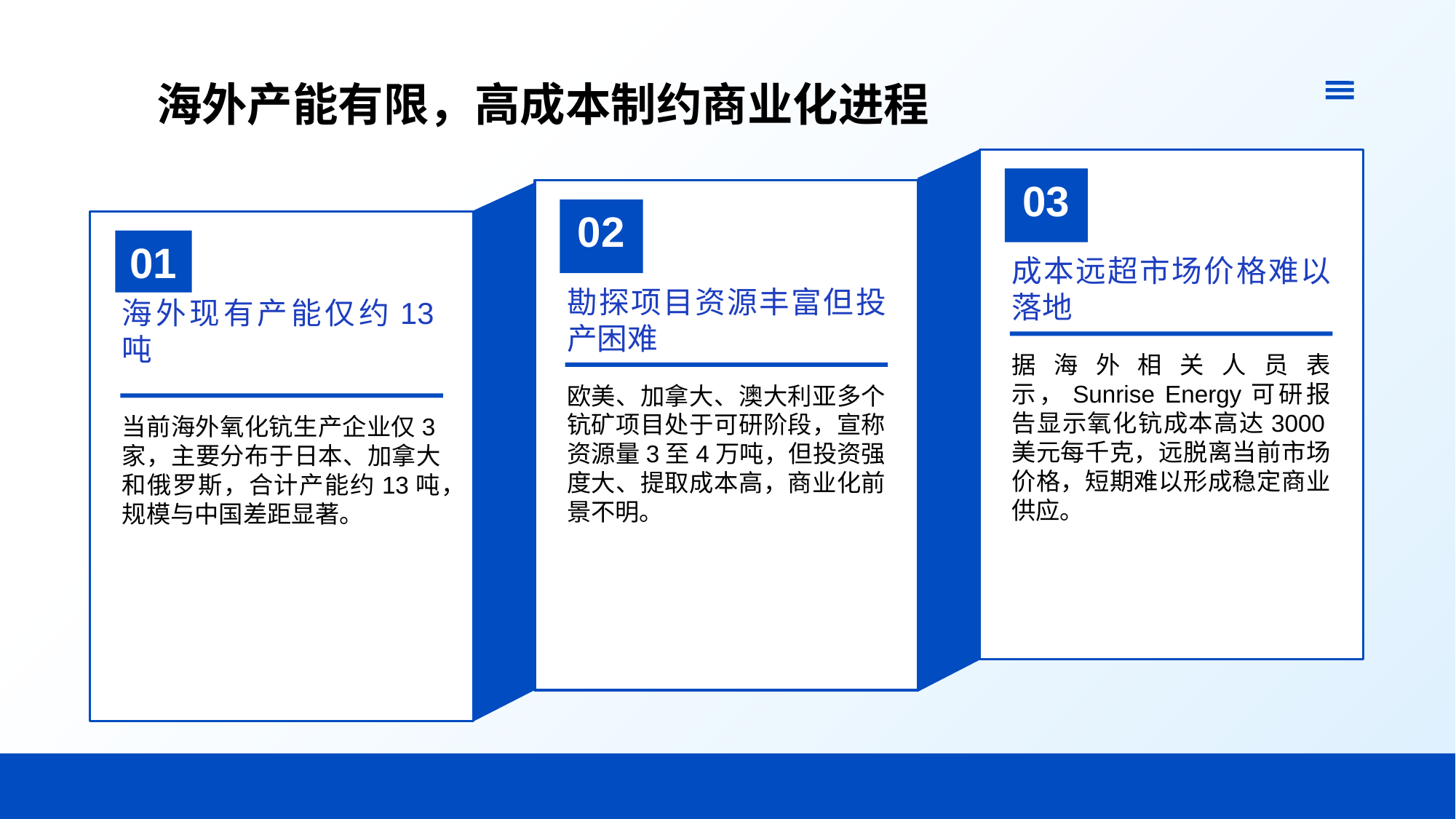

海外产能有限，高成本制约商业化进程

03

02

01
成本远超市场价格难以落地
勘探项目资源丰富但投产困难
海外现有产能仅约13吨

据海外相关人员表示，Sunrise Energy可研报告显示氧化钪成本高达3000美元每千克，远脱离当前市场价格，短期难以形成稳定商业供应。

欧美、加拿大、澳大利亚多个钪矿项目处于可研阶段，宣称资源量3至4万吨，但投资强度大、提取成本高，商业化前景不明。

当前海外氧化钪生产企业仅3家，主要分布于日本、加拿大和俄罗斯，合计产能约13吨，规模与中国差距显著。